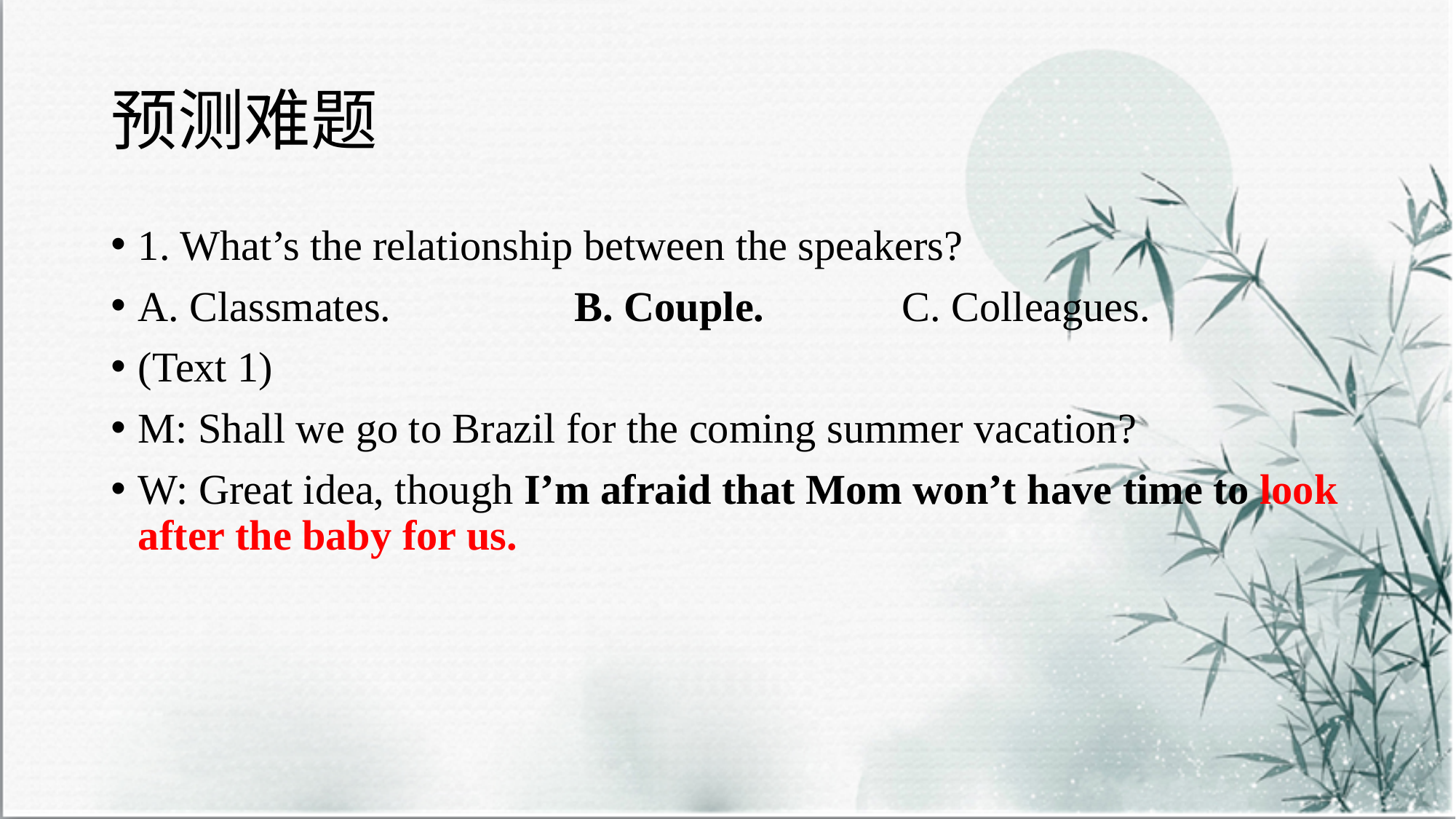

# 预测难题
1. What’s the relationship between the speakers?
A. Classmates.		B. Couple.		C. Colleagues.
(Text 1)
M: Shall we go to Brazil for the coming summer vacation?
W: Great idea, though I’m afraid that Mom won’t have time to look after the baby for us.